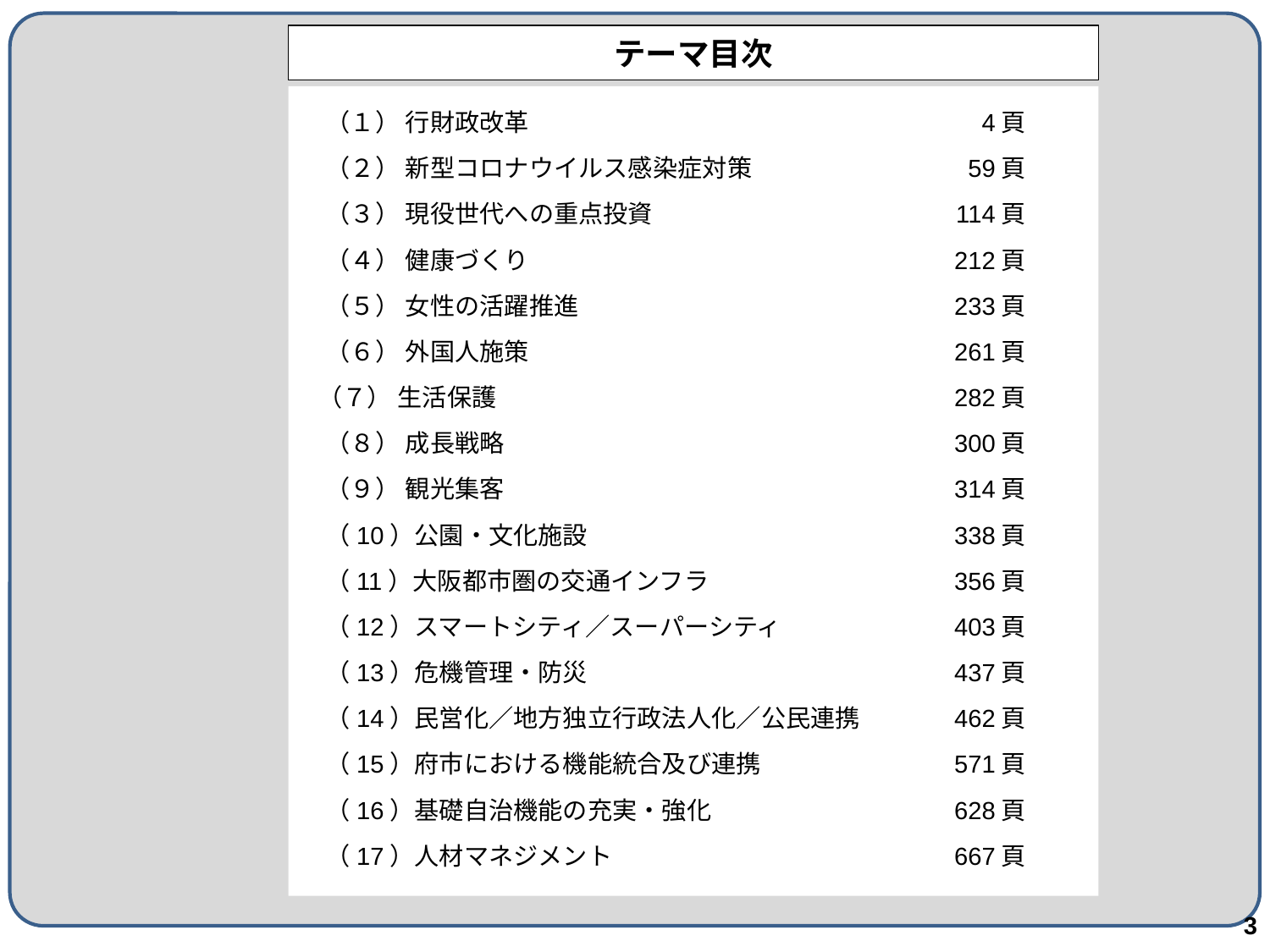

テーマ目次
　（１） 行財政改革
　（２） 新型コロナウイルス感染症対策
　（３） 現役世代への重点投資
　（４） 健康づくり
　（５） 女性の活躍推進
　（６） 外国人施策
  （７） 生活保護
　（８） 成長戦略
　（９） 観光集客
　（10）公園・文化施設
　（11）大阪都市圏の交通インフラ
　（12）スマートシティ／スーパーシティ
　（13）危機管理・防災
　（14）民営化／地方独立行政法人化／公民連携
　（15）府市における機能統合及び連携
　（16）基礎自治機能の充実・強化
　（17）人材マネジメント
4頁
59頁
114頁
212頁
233頁
261頁
282頁
300頁
314頁
338頁
356頁
403頁
437頁
462頁
571頁
628頁
667頁
3